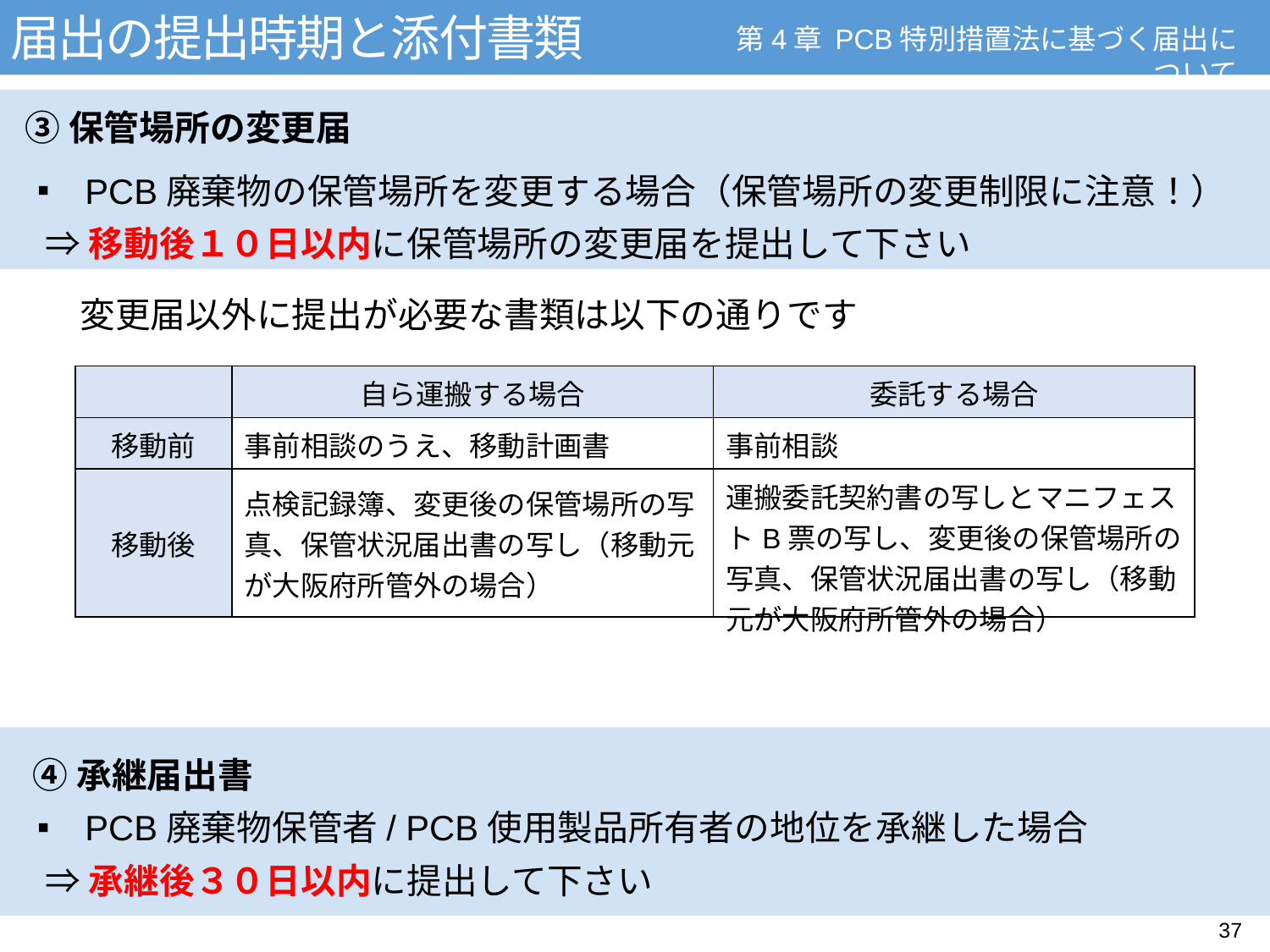

届出の提出時期と添付書類
第4章 PCB特別措置法に基づく届出について
③保管場所の変更届
PCB廃棄物の保管場所を変更する場合（保管場所の変更制限に注意！）
⇒移動後１０日以内に保管場所の変更届を提出して下さい
変更届以外に提出が必要な書類は以下の通りです
|  | 自ら運搬する場合 | 委託する場合 |
| --- | --- | --- |
| 移動前 | 事前相談のうえ、移動計画書 | 事前相談 |
| 移動後 | 点検記録簿、変更後の保管場所の写真、保管状況届出書の写し（移動元が大阪府所管外の場合） | 運搬委託契約書の写しとマニフェストB票の写し、変更後の保管場所の写真、保管状況届出書の写し（移動元が大阪府所管外の場合） |
 ④承継届出書
PCB廃棄物保管者/ PCB使用製品所有者の地位を承継した場合
⇒承継後３０日以内に提出して下さい
37